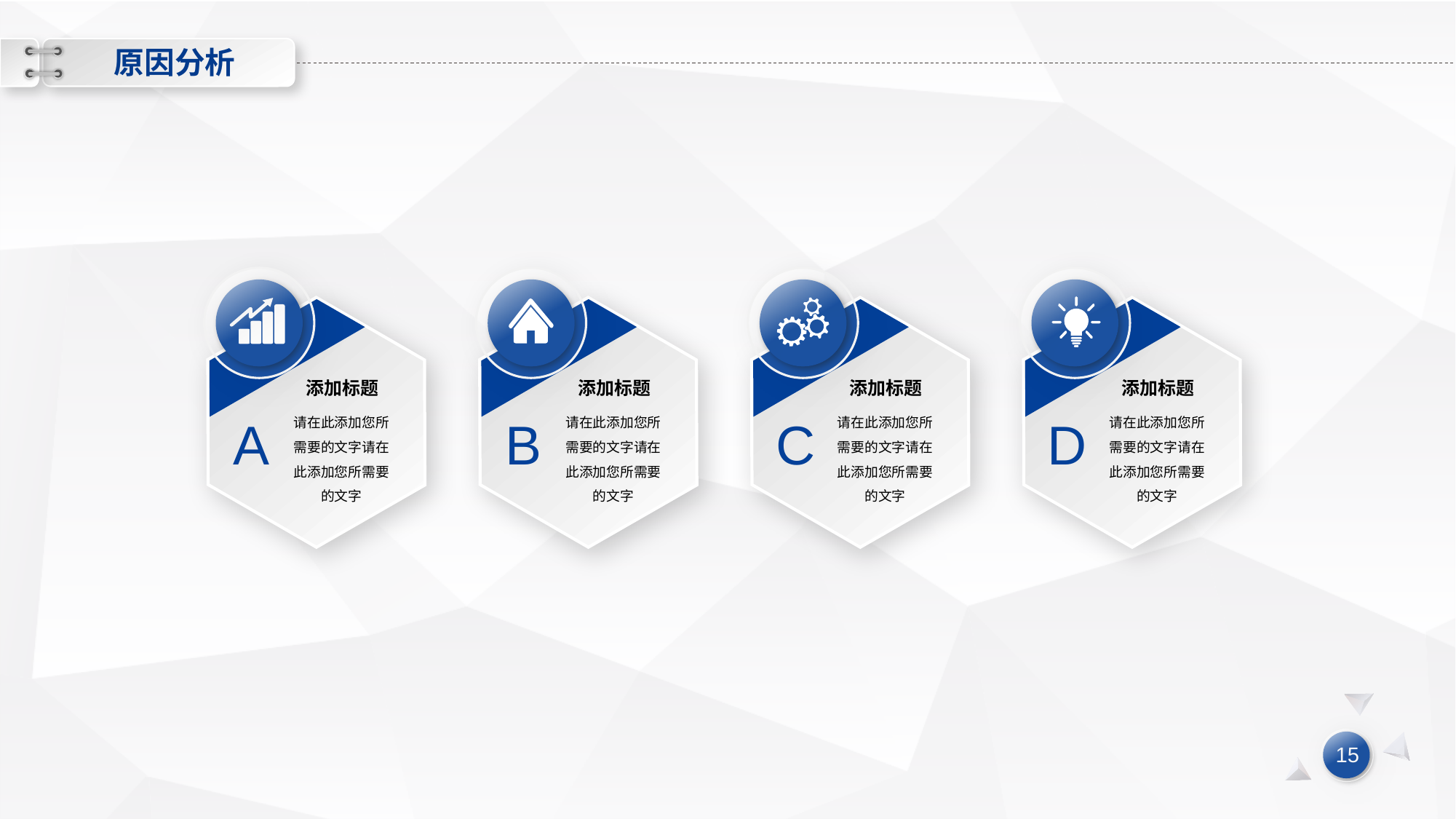

原因分析

添加标题
请在此添加您所需要的文字请在此添加您所需要的文字
A

添加标题
请在此添加您所需要的文字请在此添加您所需要的文字
B

添加标题
请在此添加您所需要的文字请在此添加您所需要的文字
C

添加标题
请在此添加您所需要的文字请在此添加您所需要的文字
D
15